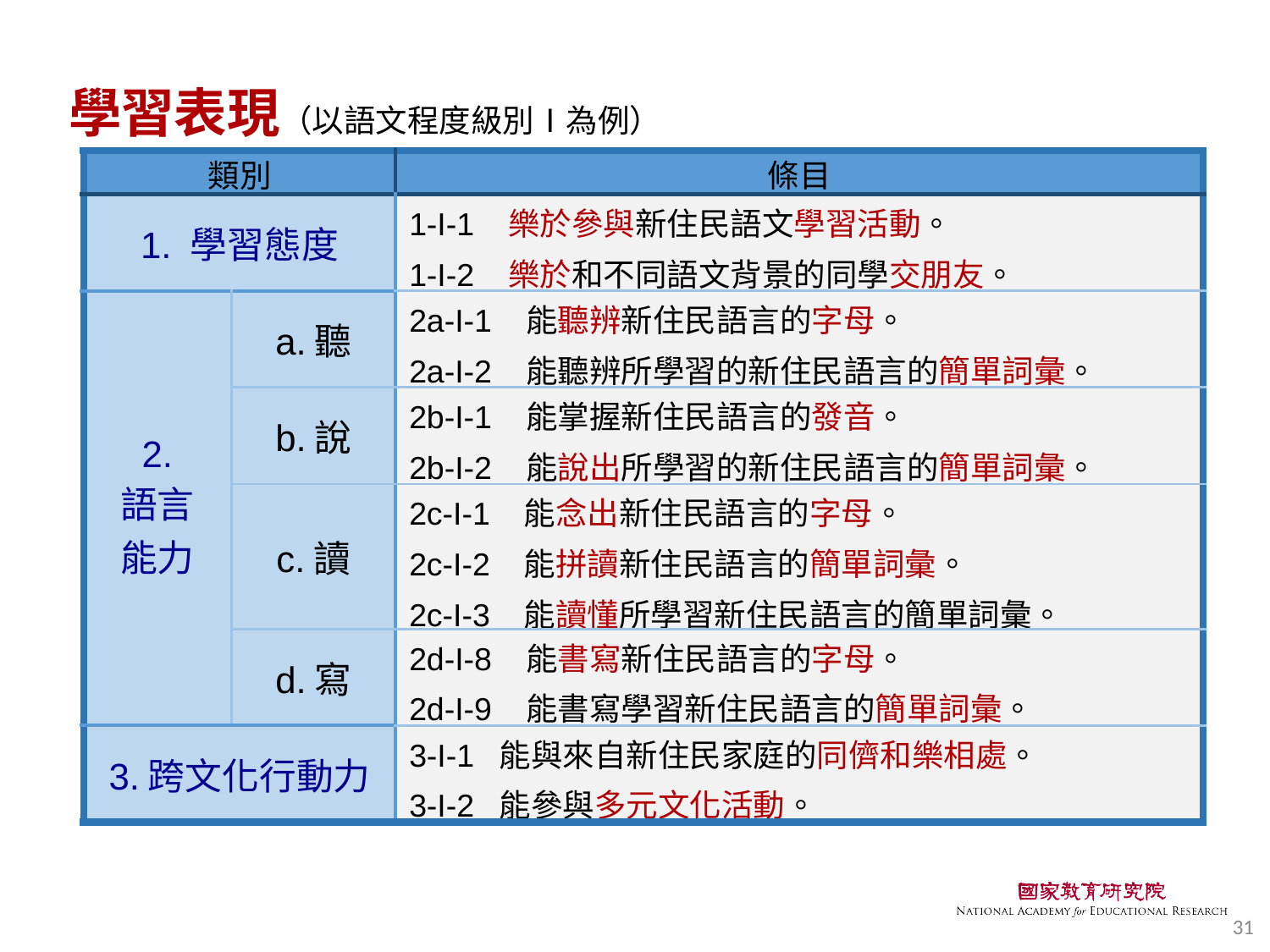

學習表現（以語文程度級別Ⅰ為例）
| 類別 |  | 條目 |
| --- | --- | --- |
| 1. 學習態度 |  | 1-I-1 樂於參與新住民語文學習活動。 1-I-2 樂於和不同語文背景的同學交朋友。 |
| 2. 語言 能力 | a.聽 | 2a-I-1 能聽辨新住民語言的字母。 2a-I-2 能聽辨所學習的新住民語言的簡單詞彙。 |
|  | b.說 | 2b-I-1 能掌握新住民語言的發音。 2b-I-2 能說出所學習的新住民語言的簡單詞彙。 |
|  | c.讀 | 2c-I-1 能念出新住民語言的字母。 2c-I-2 能拼讀新住民語言的簡單詞彙。 2c-I-3 能讀懂所學習新住民語言的簡單詞彙。 |
|  | d.寫 | 2d-I-8 能書寫新住民語言的字母。 2d-I-9 能書寫學習新住民語言的簡單詞彙。 |
| 3.跨文化行動力 |  | 3-I-1 能與來自新住民家庭的同儕和樂相處。 3-I-2 能參與多元文化活動。 |
31